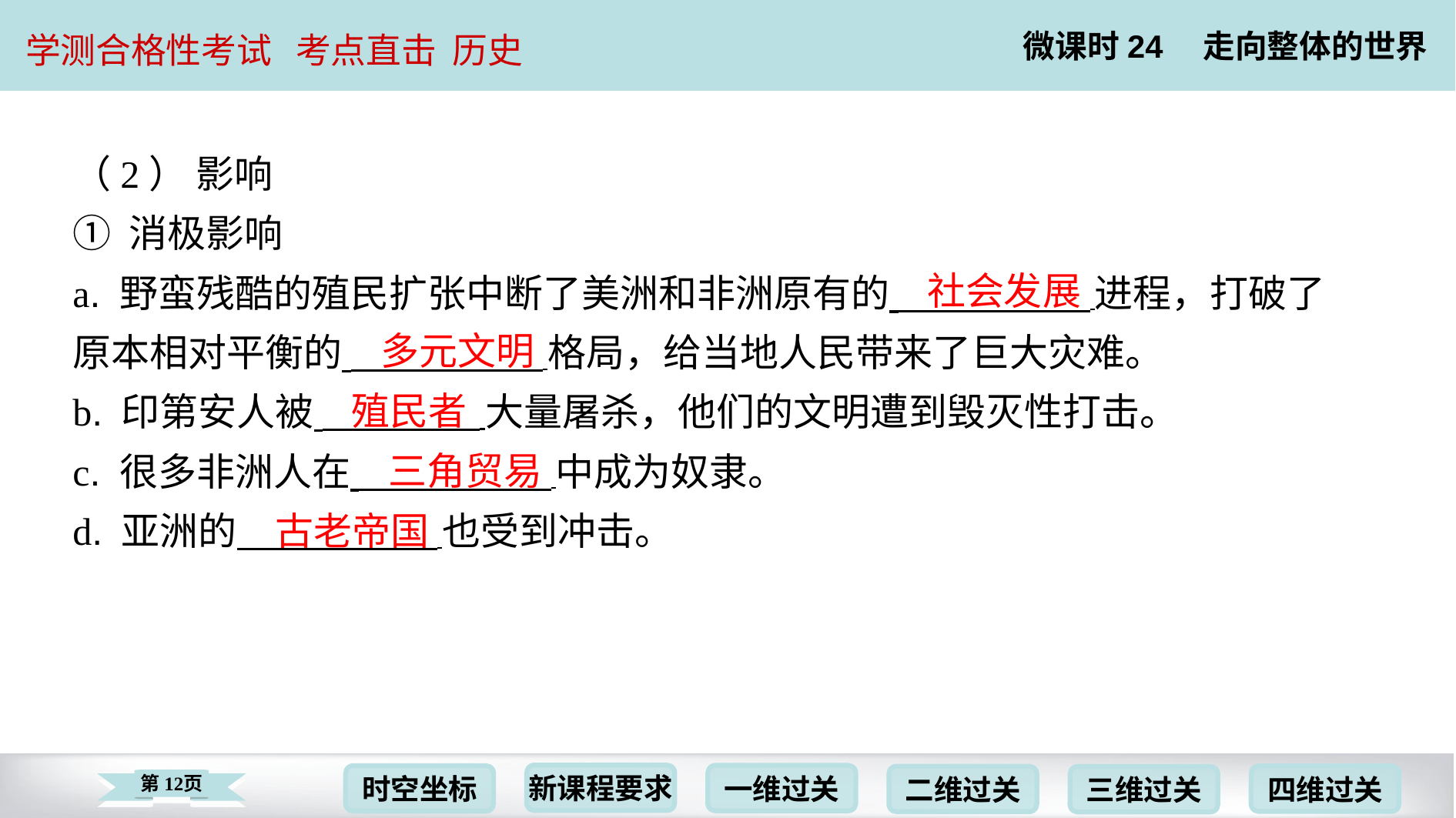

（2） 影响
① 消极影响
a. 野蛮残酷的殖民扩张中断了美洲和非洲原有的                             进程，打破了
原本相对平衡的                             格局，给当地人民带来了巨大灾难。
b. 印第安人被                        大量屠杀，他们的文明遭到毁灭性打击。
c. 很多非洲人在                             中成为奴隶。
d. 亚洲的                             也受到冲击。
社会发展
多元文明
殖民者
三角贸易
古老帝国